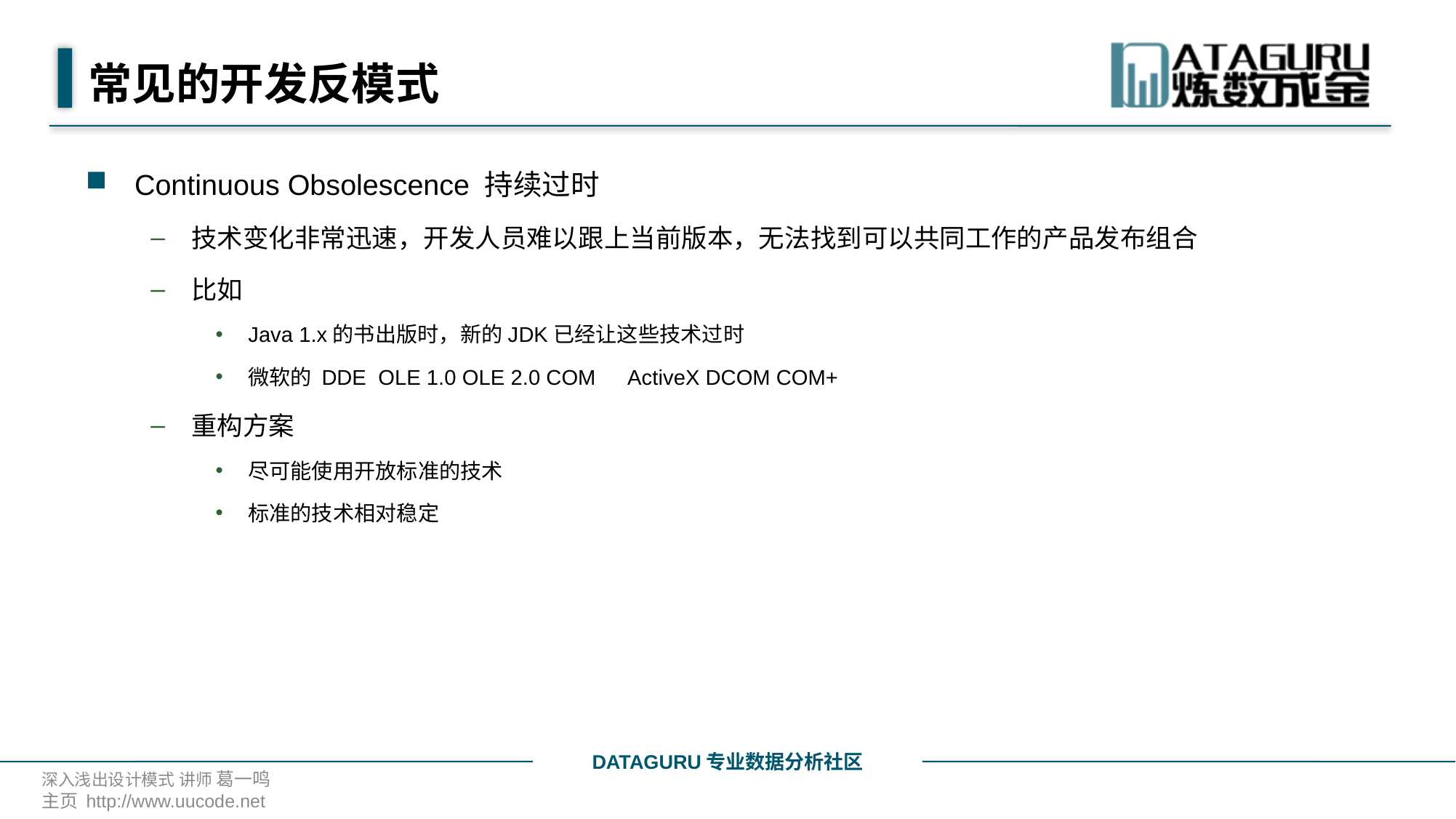

# 常见的开发反模式
Continuous Obsolescence 持续过时
技术变化非常迅速，开发人员难以跟上当前版本，无法找到可以共同工作的产品发布组合
比如
Java 1.x的书出版时，新的JDK已经让这些技术过时
微软的 DDE  OLE 1.0 OLE 2.0 COM　ActiveX DCOM COM+
重构方案
尽可能使用开放标准的技术
标准的技术相对稳定